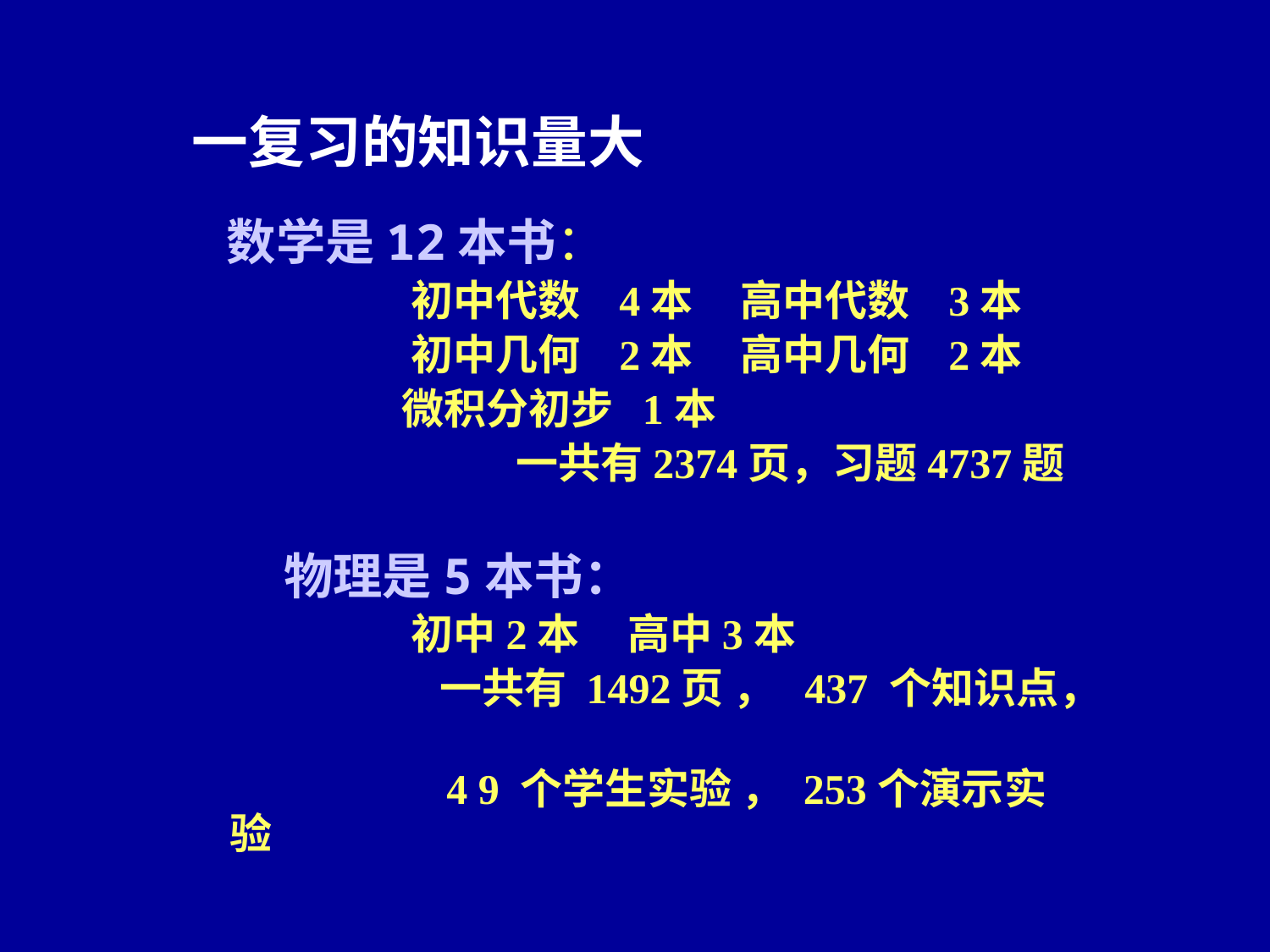

# 一复习的知识量大
   数学是12本书：
                       初中代数   4本     高中代数   3本
                       初中几何   2本     高中几何   2本
                      微积分初步  1本
                                  一共有2374页，习题4737题

        物理是5本书：
                       初中2本     高中3本
                          一共有 1492页 ，  437 个知识点，
                         4 9 个学生实验 ， 253个演示实验